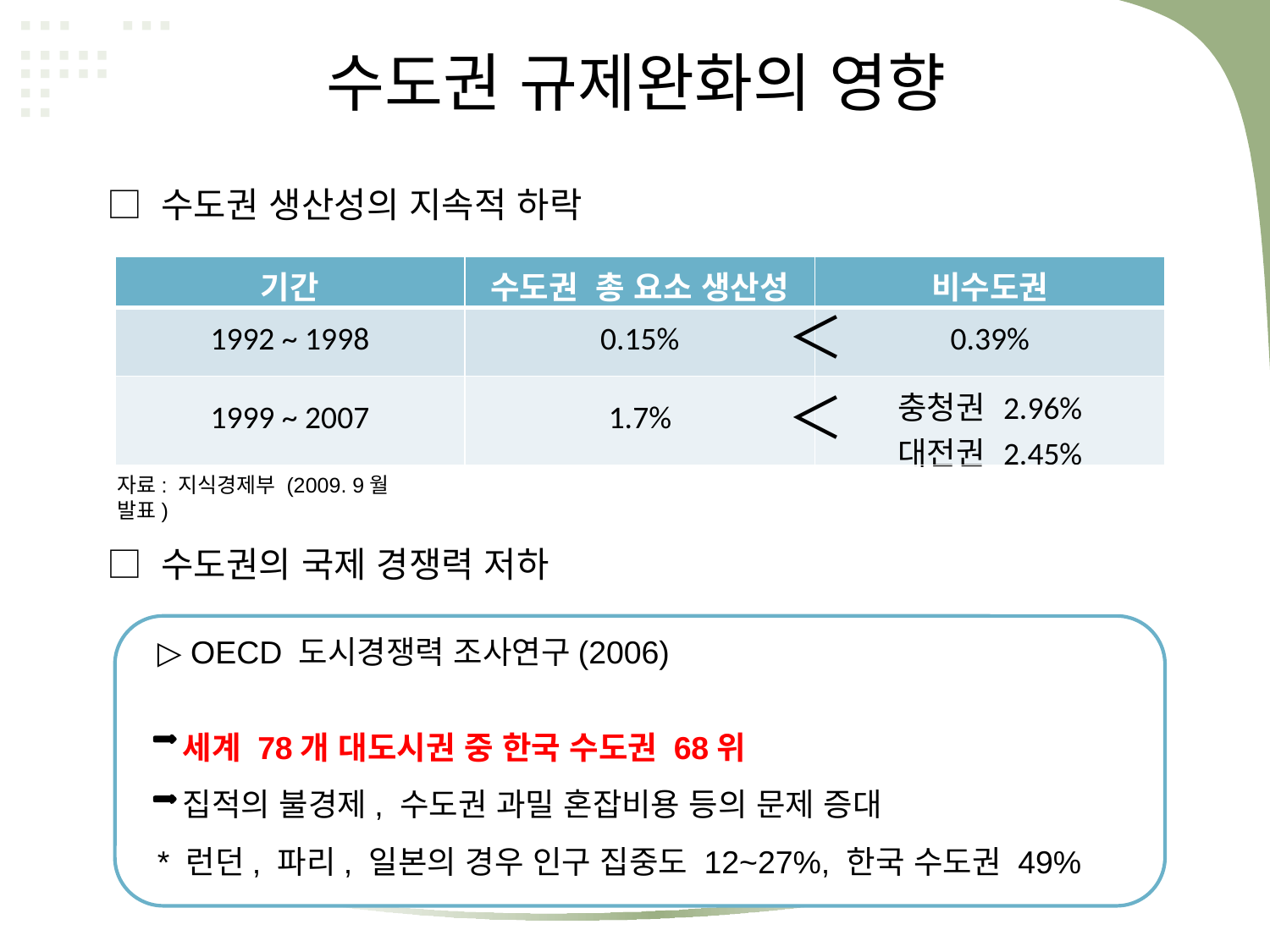

수도권 규제완화의 영향
□ 수도권 생산성의 지속적 하락
| 기간 | 수도권 총 요소 생산성 | 비수도권 |
| --- | --- | --- |
| 1992 ~ 1998 | 0.15% | 0.39% |
| 1999 ~ 2007 | 1.7% | 충청권 2.96% 대전권 2.45% |
＜
＜
자료: 지식경제부 (2009. 9월 발표)
□ 수도권의 국제 경쟁력 저하

▷ OECD 도시경쟁력 조사연구(2006)

  세계 78개 대도시권 중 한국 수도권 68위
  집적의 불경제, 수도권 과밀 혼잡비용 등의 문제 증대
* 런던, 파리, 일본의 경우 인구 집중도 12~27%, 한국 수도권 49%